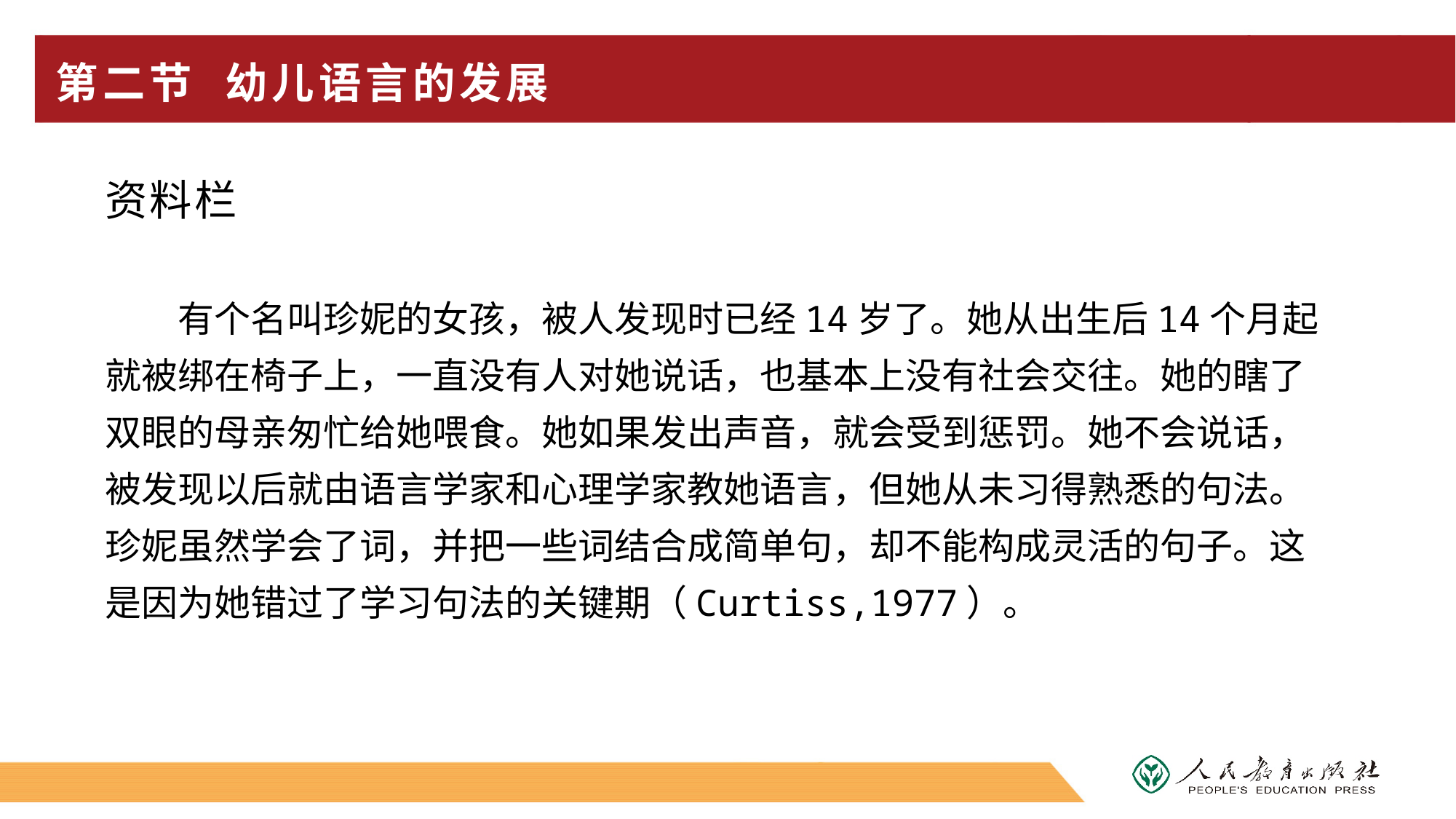

# 第二节  幼儿语言的发展
资料栏
有个名叫珍妮的女孩，被人发现时已经14岁了。她从出生后14个月起就被绑在椅子上，一直没有人对她说话，也基本上没有社会交往。她的瞎了双眼的母亲匆忙给她喂食。她如果发出声音，就会受到惩罚。她不会说话，被发现以后就由语言学家和心理学家教她语言，但她从未习得熟悉的句法。珍妮虽然学会了词，并把一些词结合成简单句，却不能构成灵活的句子。这是因为她错过了学习句法的关键期（Curtiss,1977）。